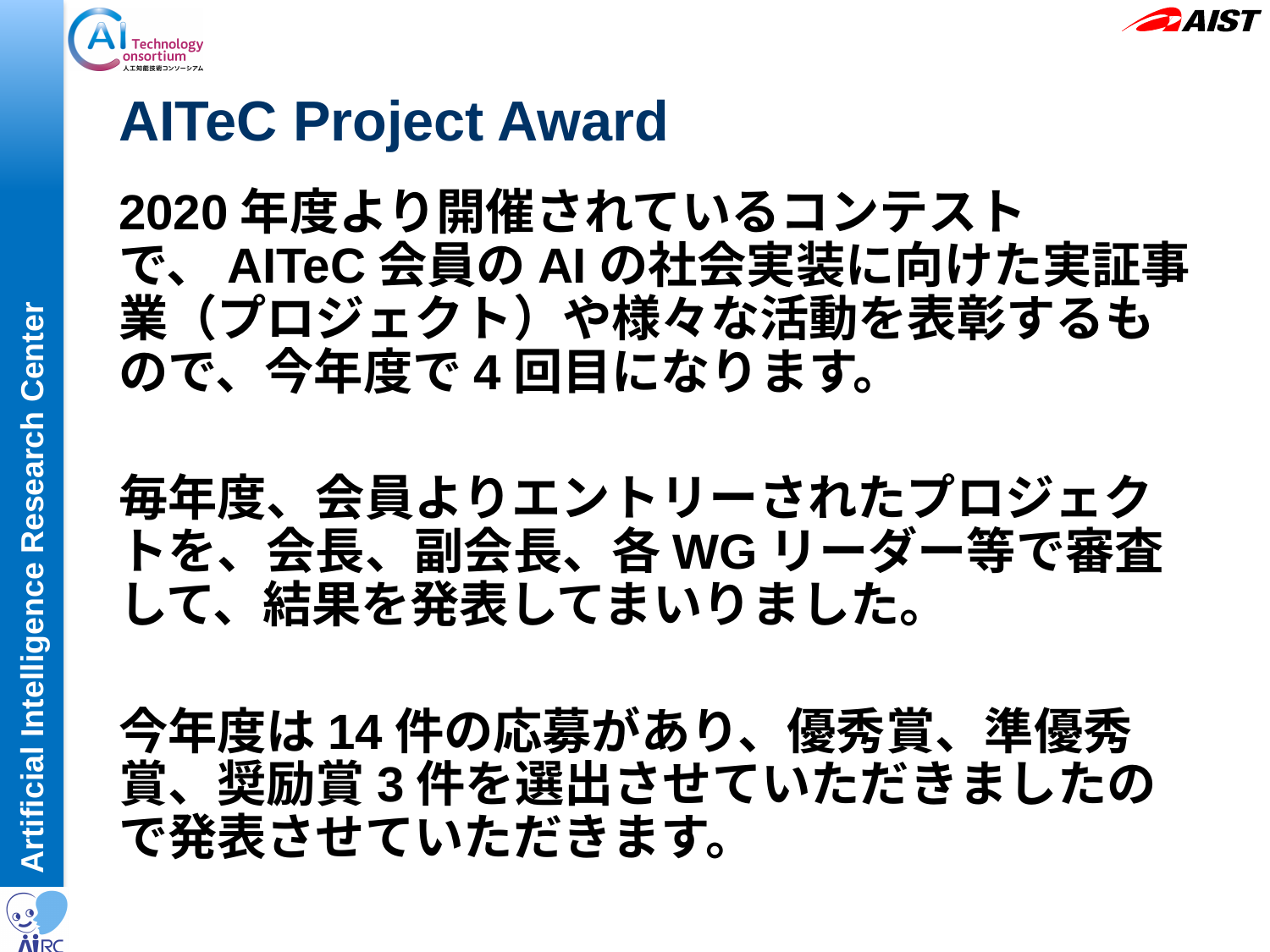

# AITeC Project Award
2020年度より開催されているコンテストで、AITeC会員のAIの社会実装に向けた実証事業（プロジェクト）や様々な活動を表彰するもので、今年度で4回目になります。

毎年度、会員よりエントリーされたプロジェクトを、会長、副会長、各WGリーダー等で審査して、結果を発表してまいりました。

今年度は14件の応募があり、優秀賞、準優秀賞、奨励賞3件を選出させていただきましたので発表させていただきます。